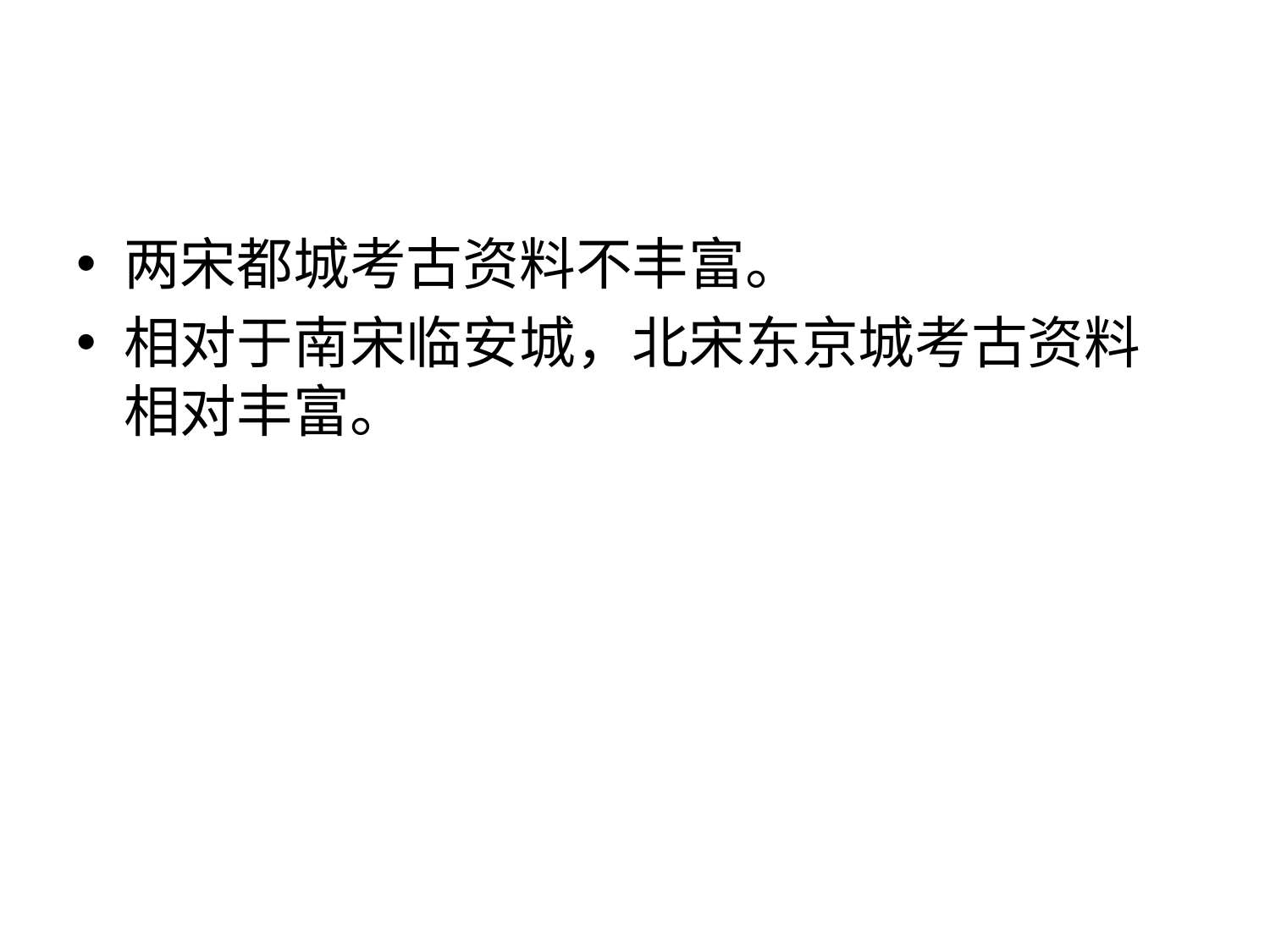

#
两宋都城考古资料不丰富。
相对于南宋临安城，北宋东京城考古资料相对丰富。